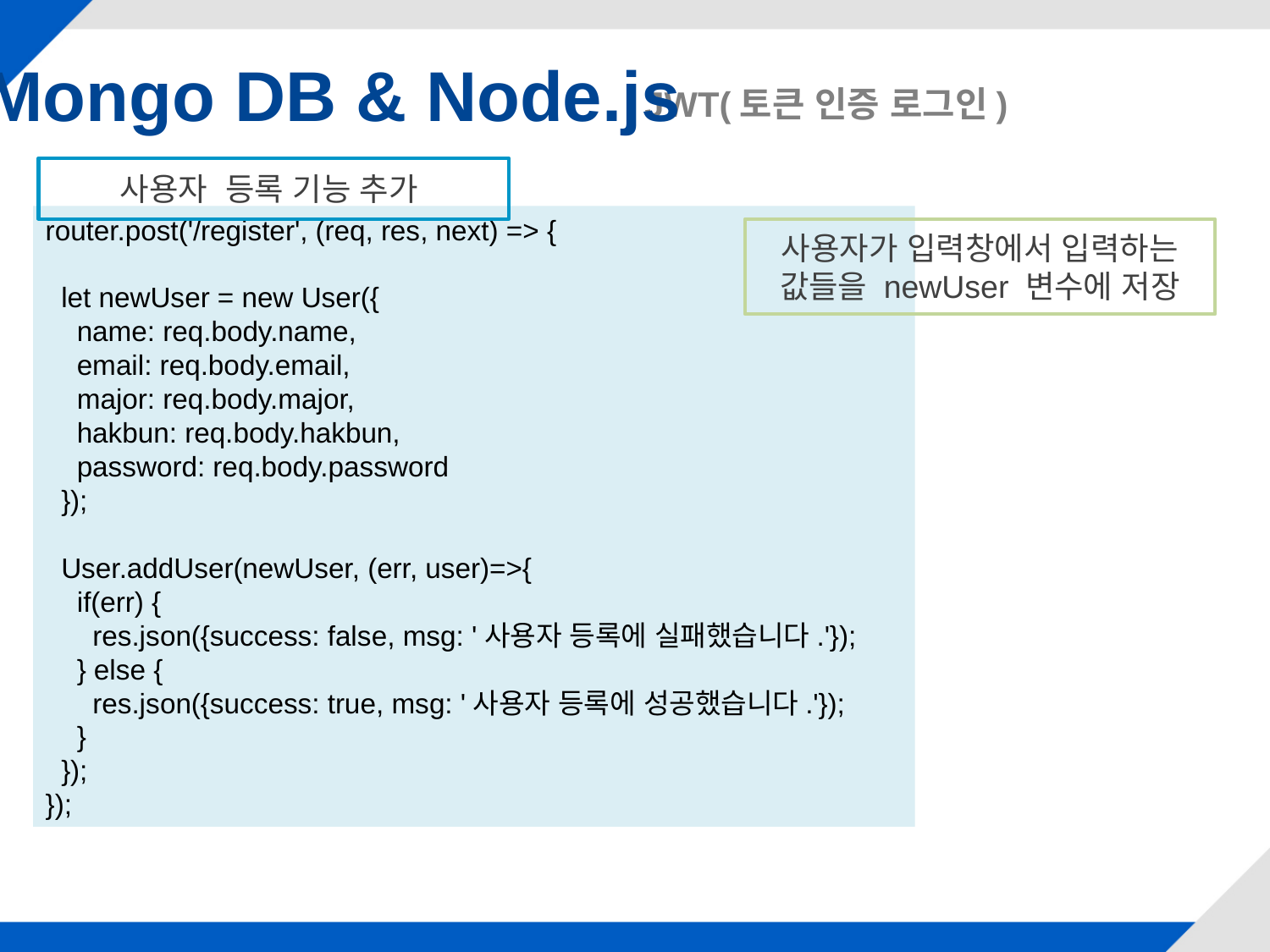

Mongo DB & Node.js

JWT(토큰 인증 로그인)
사용자  등록 기능 추가
router.post('/register', (req, res, next) => {

  let newUser = new User({
    name: req.body.name,
    email: req.body.email,
    major: req.body.major,
    hakbun: req.body.hakbun,
    password: req.body.password
  });

  User.addUser(newUser, (err, user)=>{
    if(err) {
      res.json({success: false, msg: '사용자 등록에 실패했습니다.'});
    } else {
      res.json({success: true, msg: '사용자 등록에 성공했습니다.'});
    }
  });
});
사용자가 입력창에서 입력하는 값들을 newUser 변수에 저장